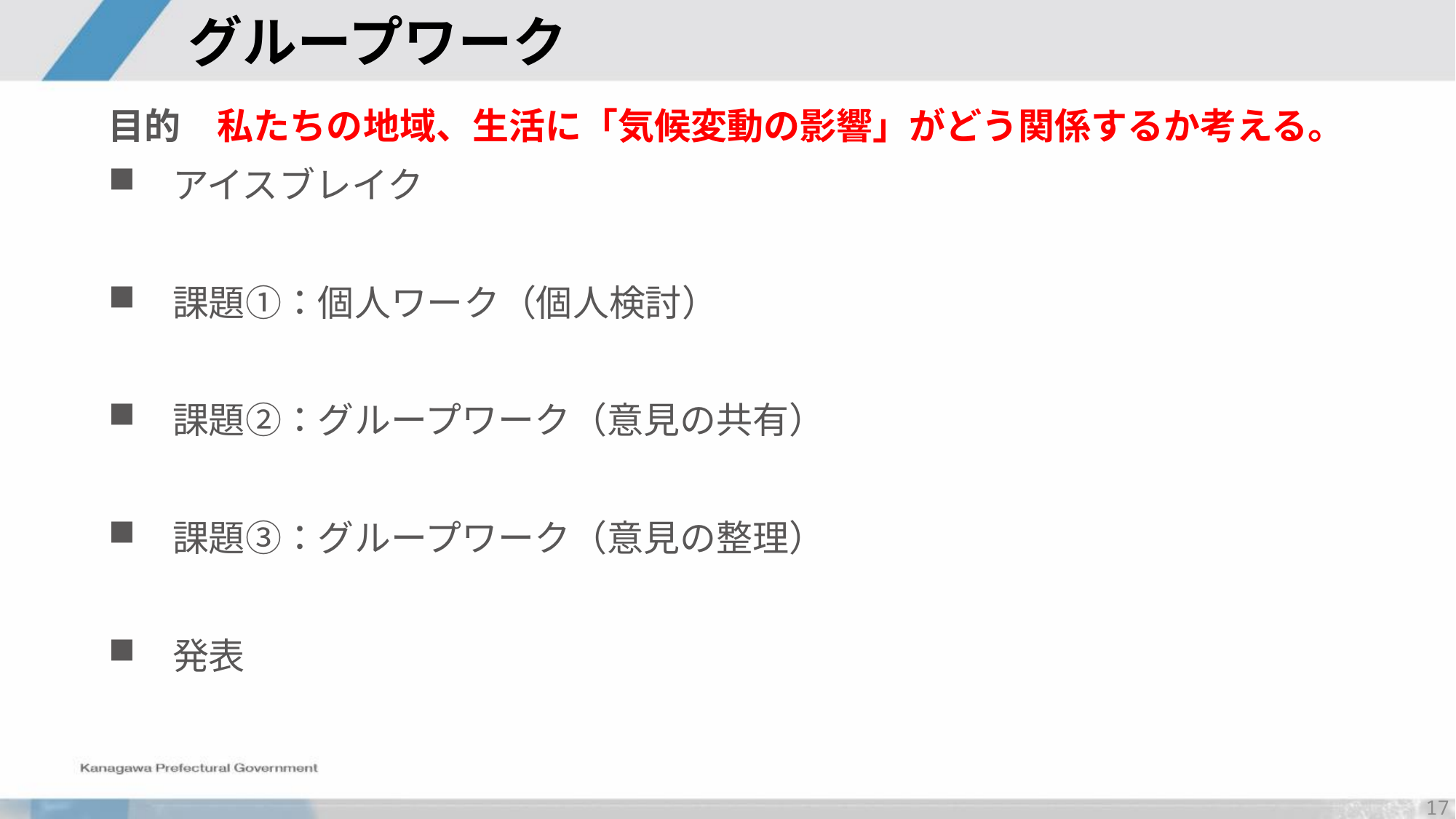

# グループワーク
目的　私たちの地域、生活に「気候変動の影響」がどう関係するか考える。
　アイスブレイク

　課題①：個人ワーク（個人検討）

　課題②：グループワーク（意見の共有）

　課題③：グループワーク（意見の整理）

　発表
17